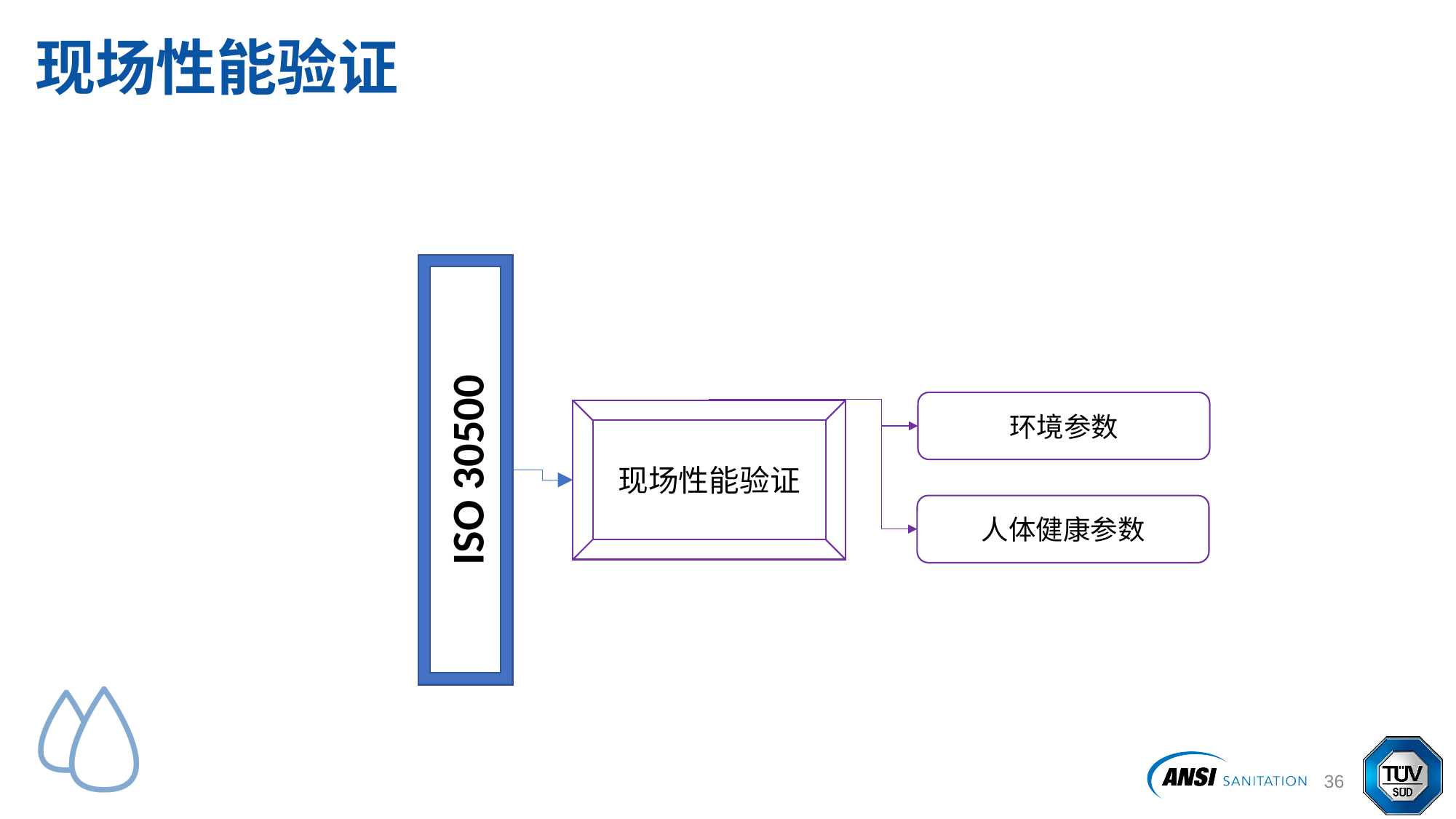

# 现场性能验证
ISO 30500
环境参数
现场性能验证
人体健康参数
36